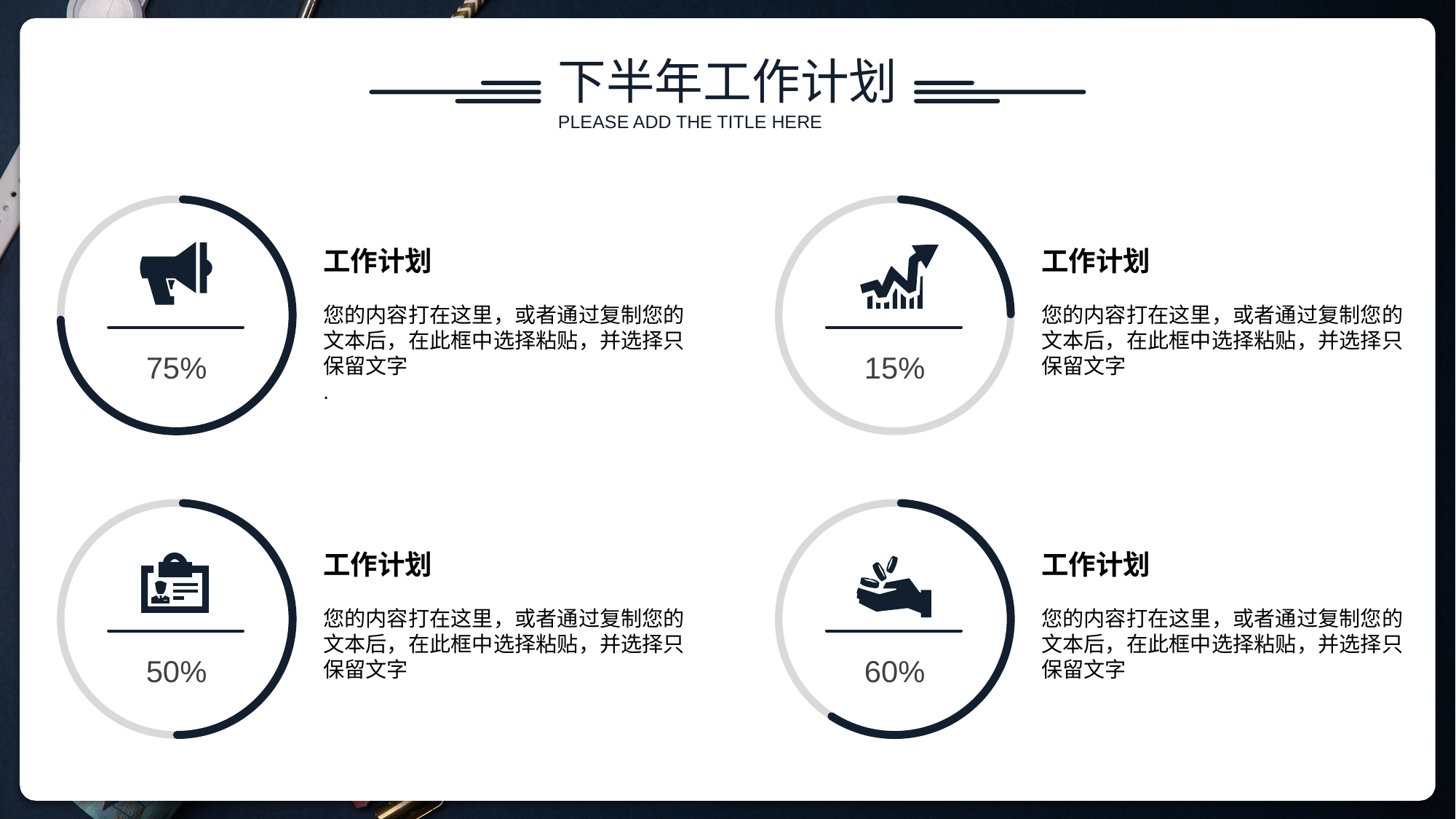

下半年工作计划
PLEASE ADD THE TITLE HERE

75%

15%

工作计划
工作计划

您的内容打在这里，或者通过复制您的文本后，在此框中选择粘贴，并选择只保留文字
.

您的内容打在这里，或者通过复制您的文本后，在此框中选择粘贴，并选择只保留文字

50%

60%
工作计划
工作计划

您的内容打在这里，或者通过复制您的文本后，在此框中选择粘贴，并选择只保留文字

您的内容打在这里，或者通过复制您的文本后，在此框中选择粘贴，并选择只保留文字